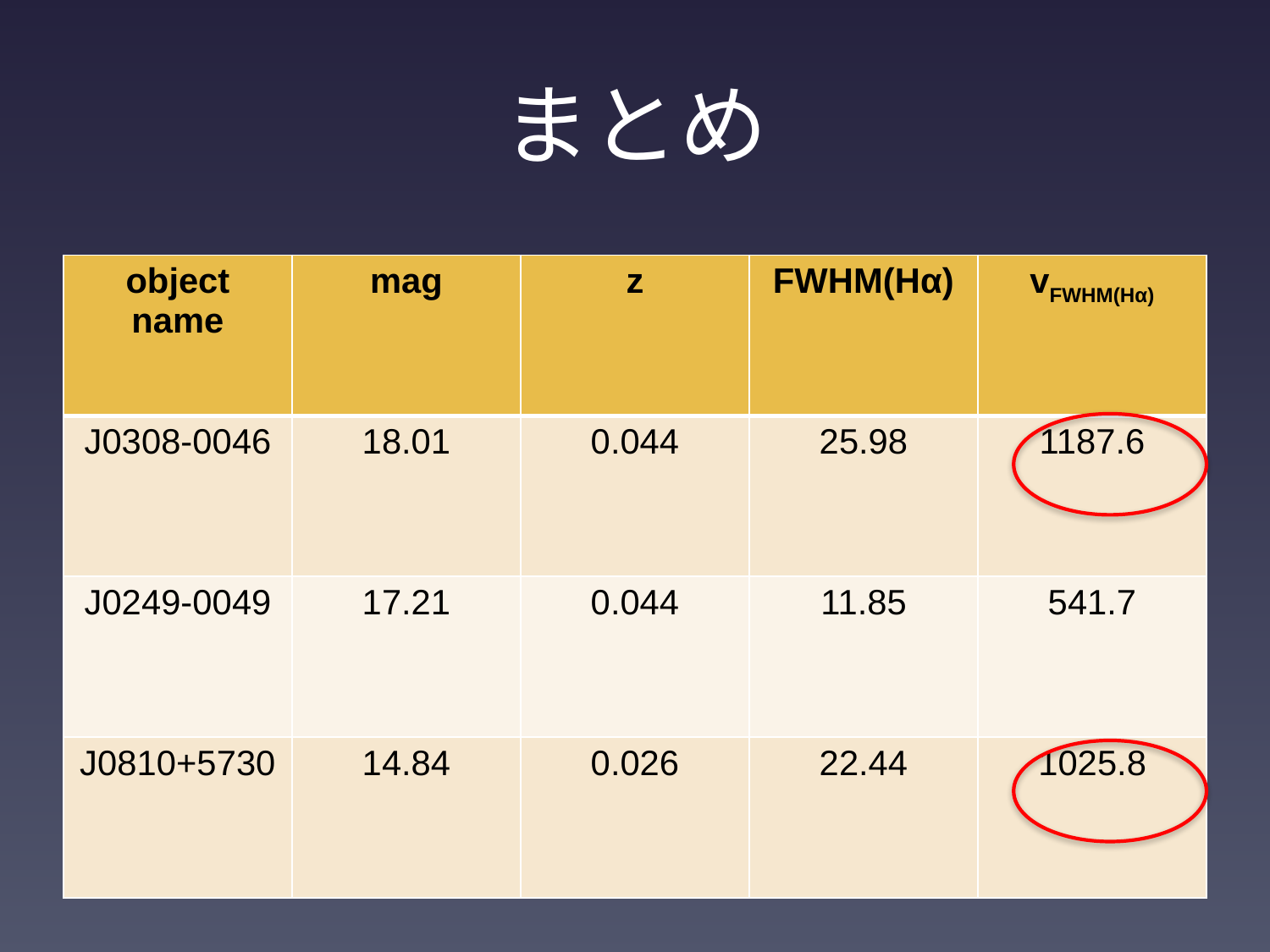

# まとめ
| object name | mag | z | FWHM(Hα) | vFWHM(Hα) |
| --- | --- | --- | --- | --- |
| J0308-0046 | 18.01 | 0.044 | 25.98 | 1187.6 |
| J0249-0049 | 17.21 | 0.044 | 11.85 | 541.7 |
| J0810+5730 | 14.84 | 0.026 | 22.44 | 1025.8 |